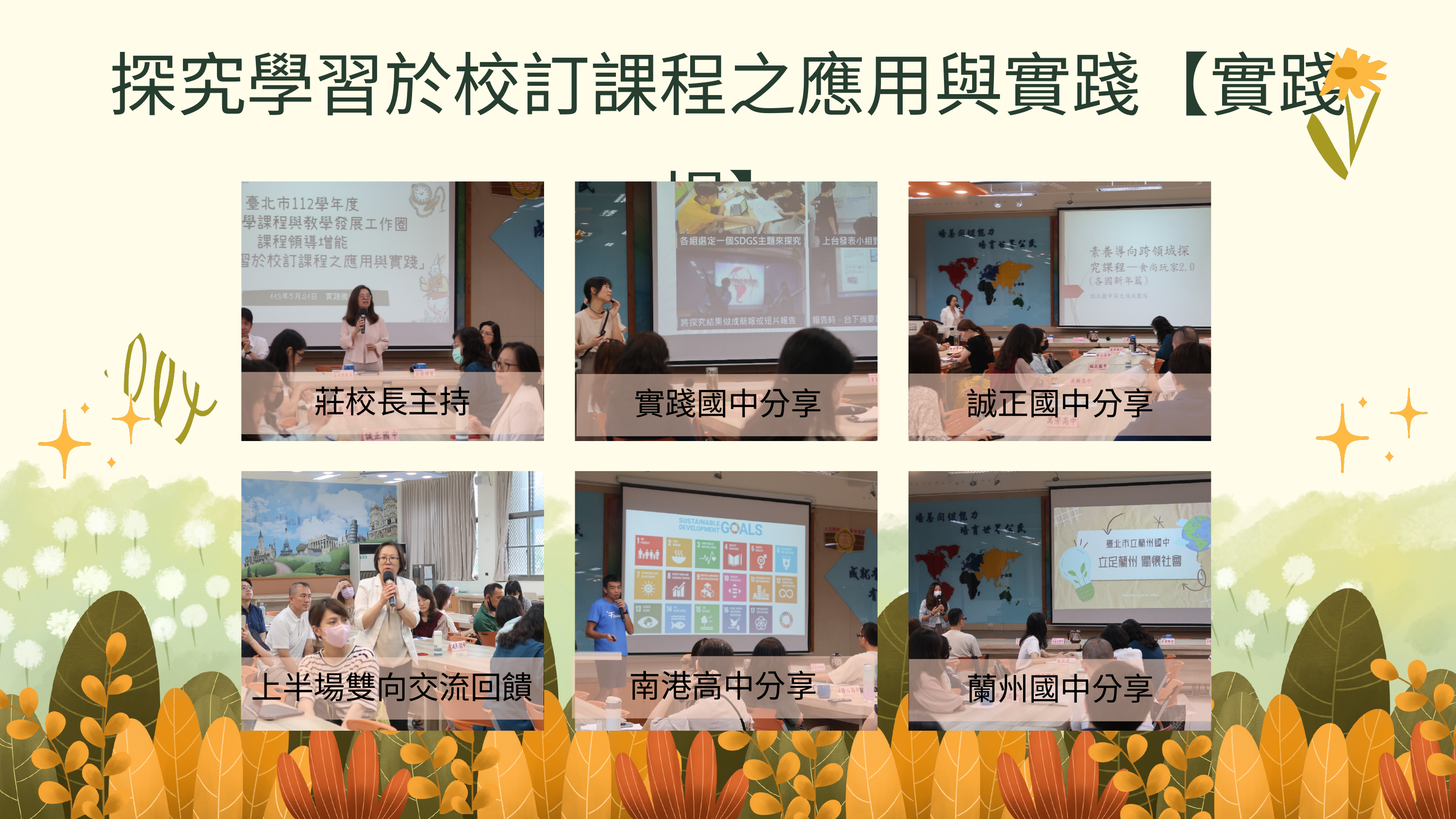

探究學習於校訂課程之應用與實踐【實踐場】

莊校長主持
實踐國中分享
誠正國中分享
上半場雙向交流回饋
南港高中分享
蘭州國中分享